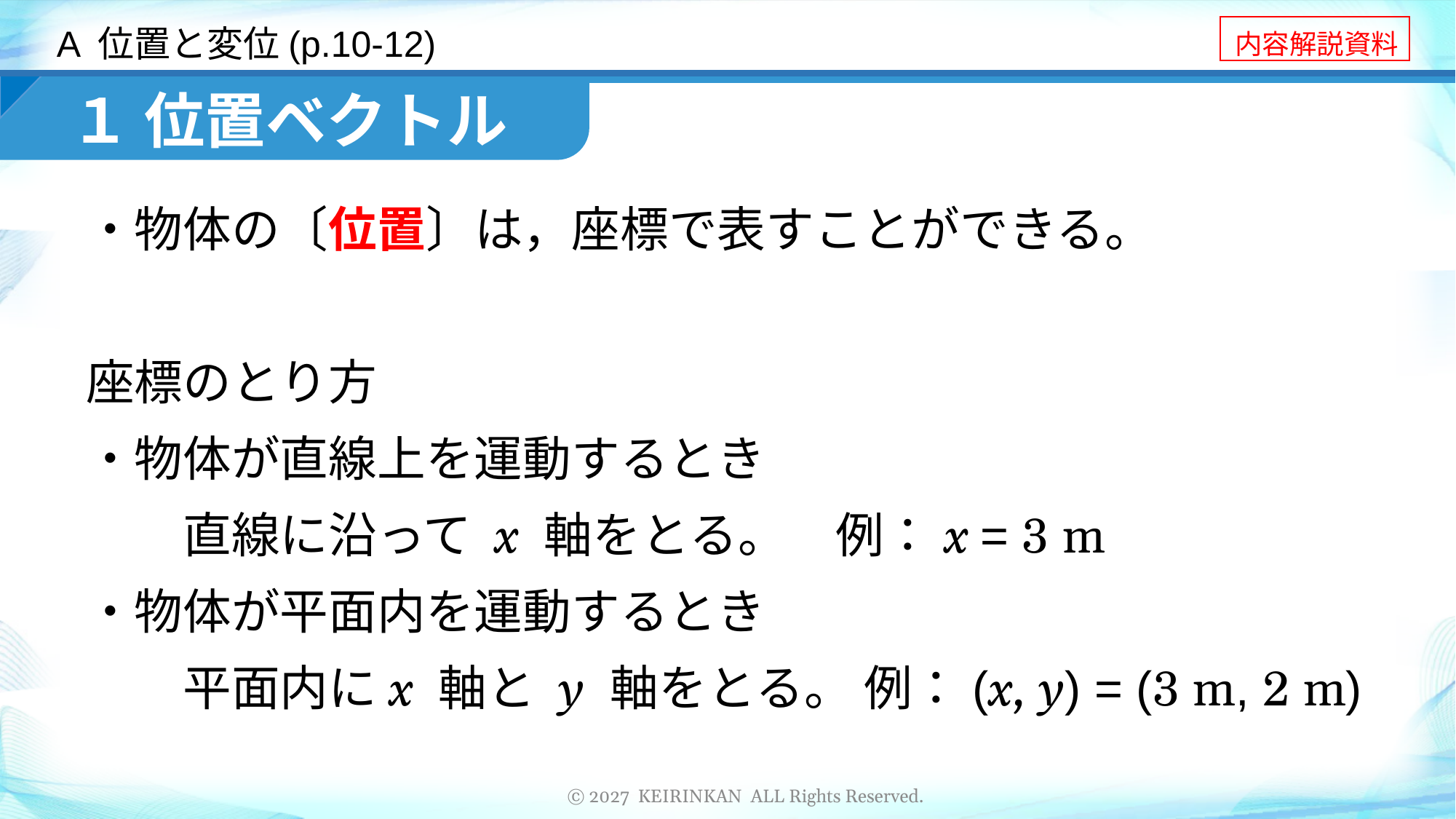

A 位置と変位(p.10-12)

 １ 位置ベクトル
・物体の〔位置〕は，座標で表すことができる。

座標のとり方
・物体が直線上を運動するとき
　　直線に沿って x 軸をとる。　例：x = 3 m
・物体が平面内を運動するとき
　　平面内にx 軸と y 軸をとる。 例：(x, y) = (3 m, 2 m)
3